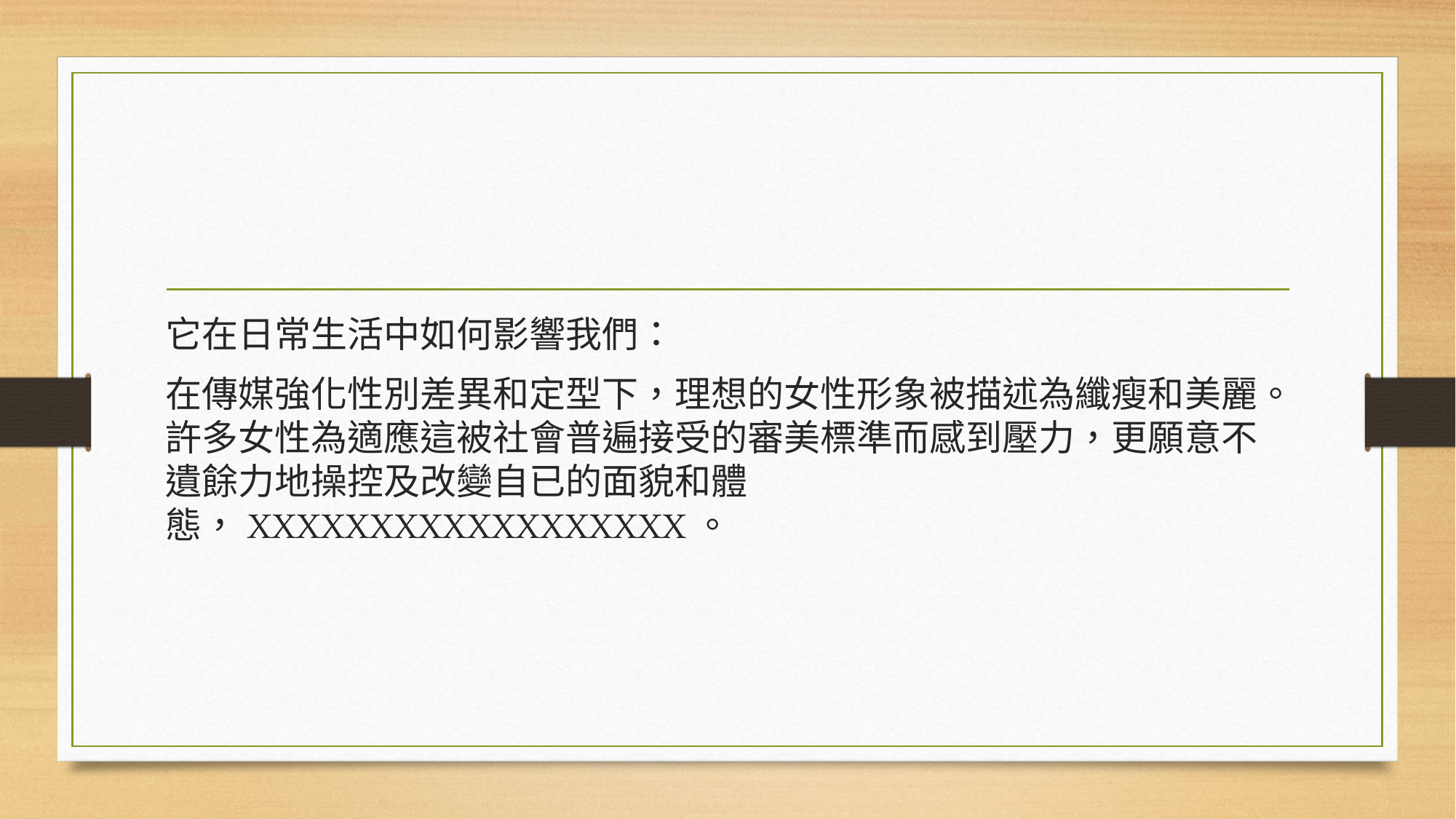

#
它在日常生活中如何影響我們：
在傳媒強化性別差異和定型下，理想的女性形象被描述為纖瘦和美麗。許多女性為適應這被社會普遍接受的審美標準而感到壓力，更願意不遺餘力地操控及改變自已的面貌和體態，XXXXXXXXXXXXXXXXXX。